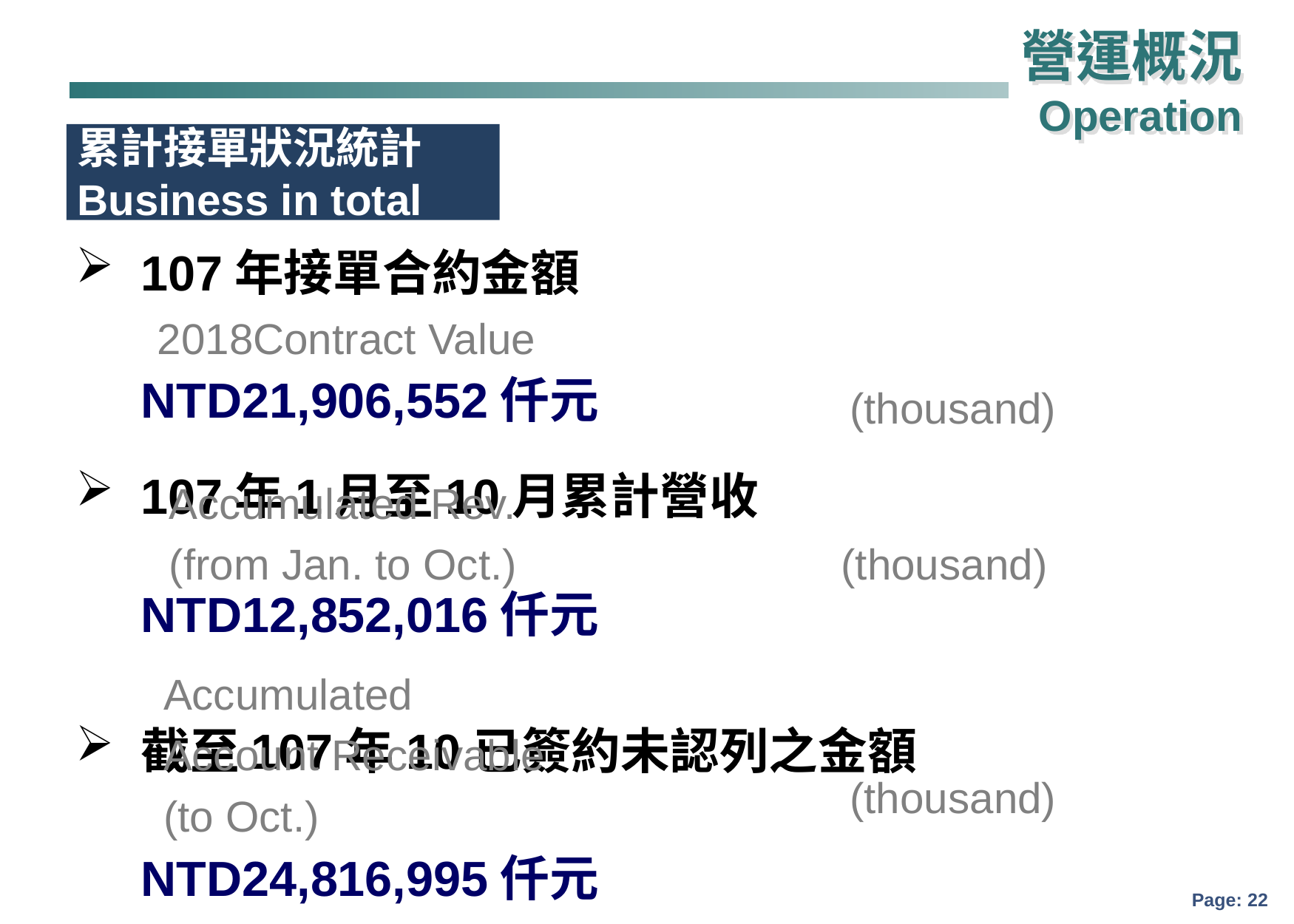

營運概況
Operation

累計接單狀況統計
Business in total

107年接單合約金額
 								NTD21,906,552仟元
107年1月至10月累計營收                                    								NTD12,852,016仟元

截至107年10已簽約未認列之金額
								NTD24,816,995仟元

2018Contract Value
(thousand)
Accumulated Rev.
(from Jan. to Oct.)
(thousand)
Accumulated
Account Receivable
(to Oct.)
(thousand)
Page: 22